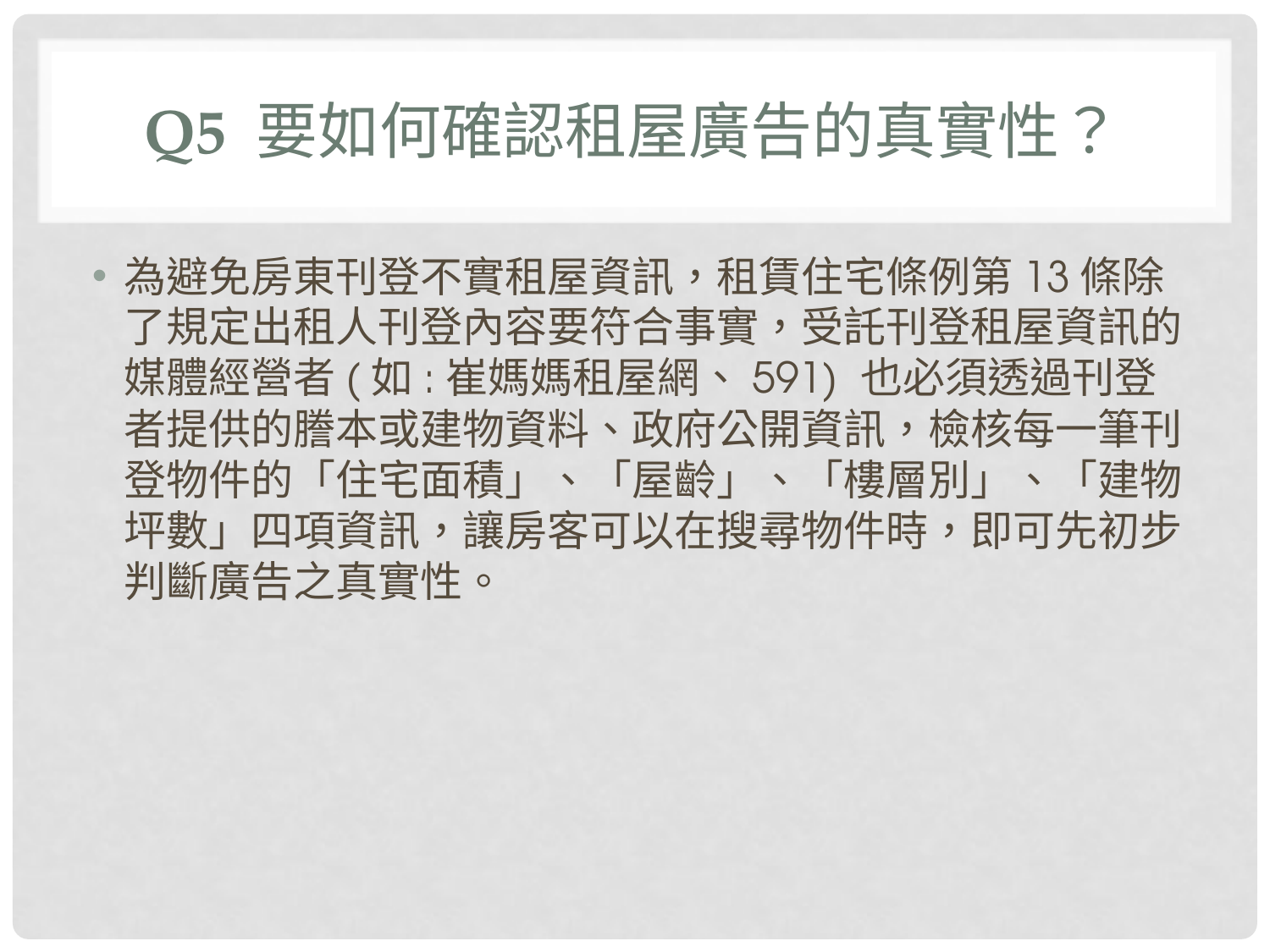

# q5 要如何確認租屋廣告的真實性？
為避免房東刊登不實租屋資訊，租賃住宅條例第13條除了規定出租人刊登內容要符合事實，受託刊登租屋資訊的媒體經營者(如:崔媽媽租屋網、591) 也必須透過刊登者提供的謄本或建物資料、政府公開資訊，檢核每一筆刊登物件的「住宅面積」、「屋齡」、「樓層別」、「建物坪數」四項資訊，讓房客可以在搜尋物件時，即可先初步判斷廣告之真實性。